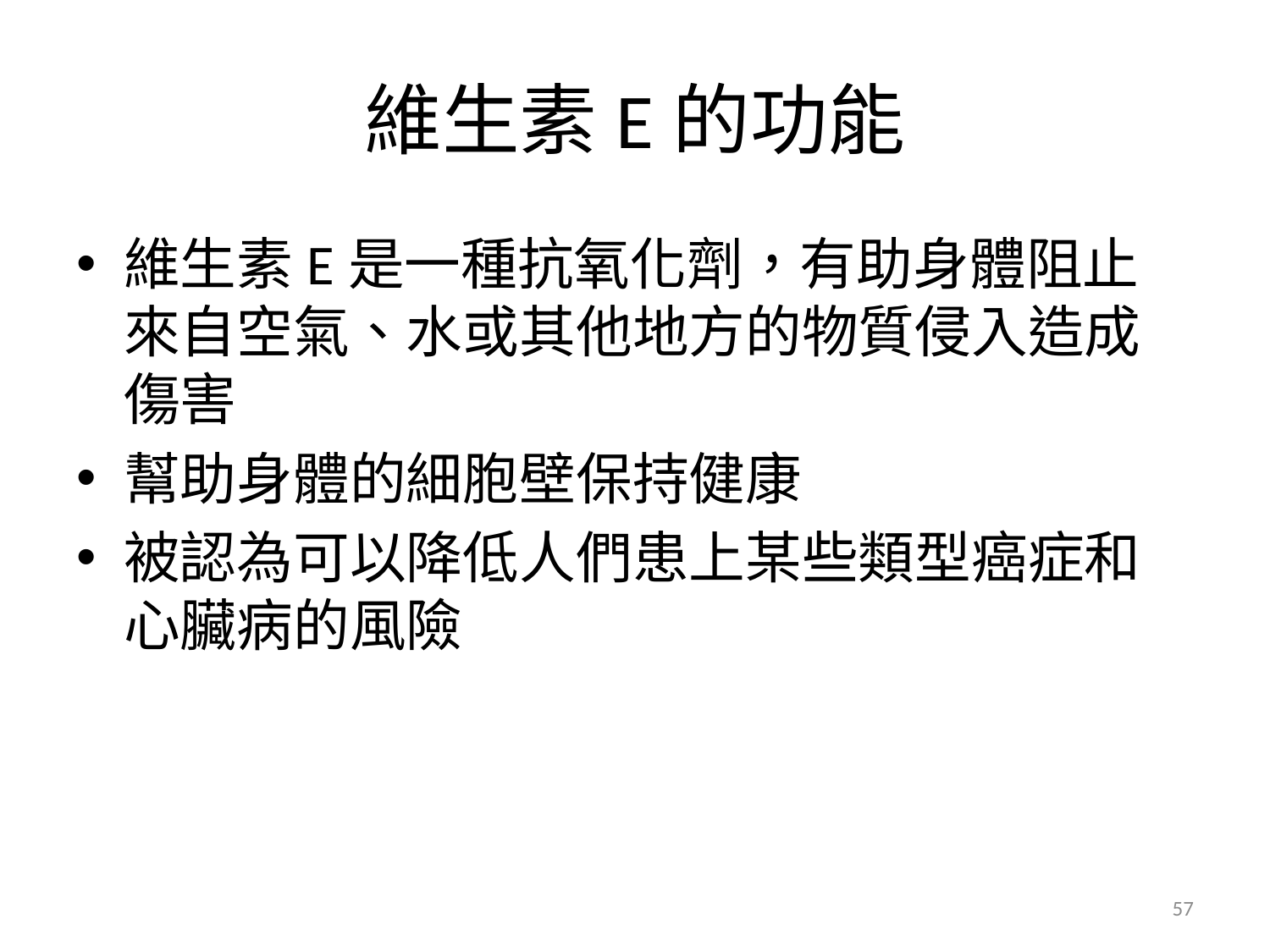

# 維生素E的功能
維生素E是一種抗氧化劑，有助身體阻止來自空氣、水或其他地方的物質侵入造成傷害
幫助身體的細胞壁保持健康
被認為可以降低人們患上某些類型癌症和心臟病的風險
57